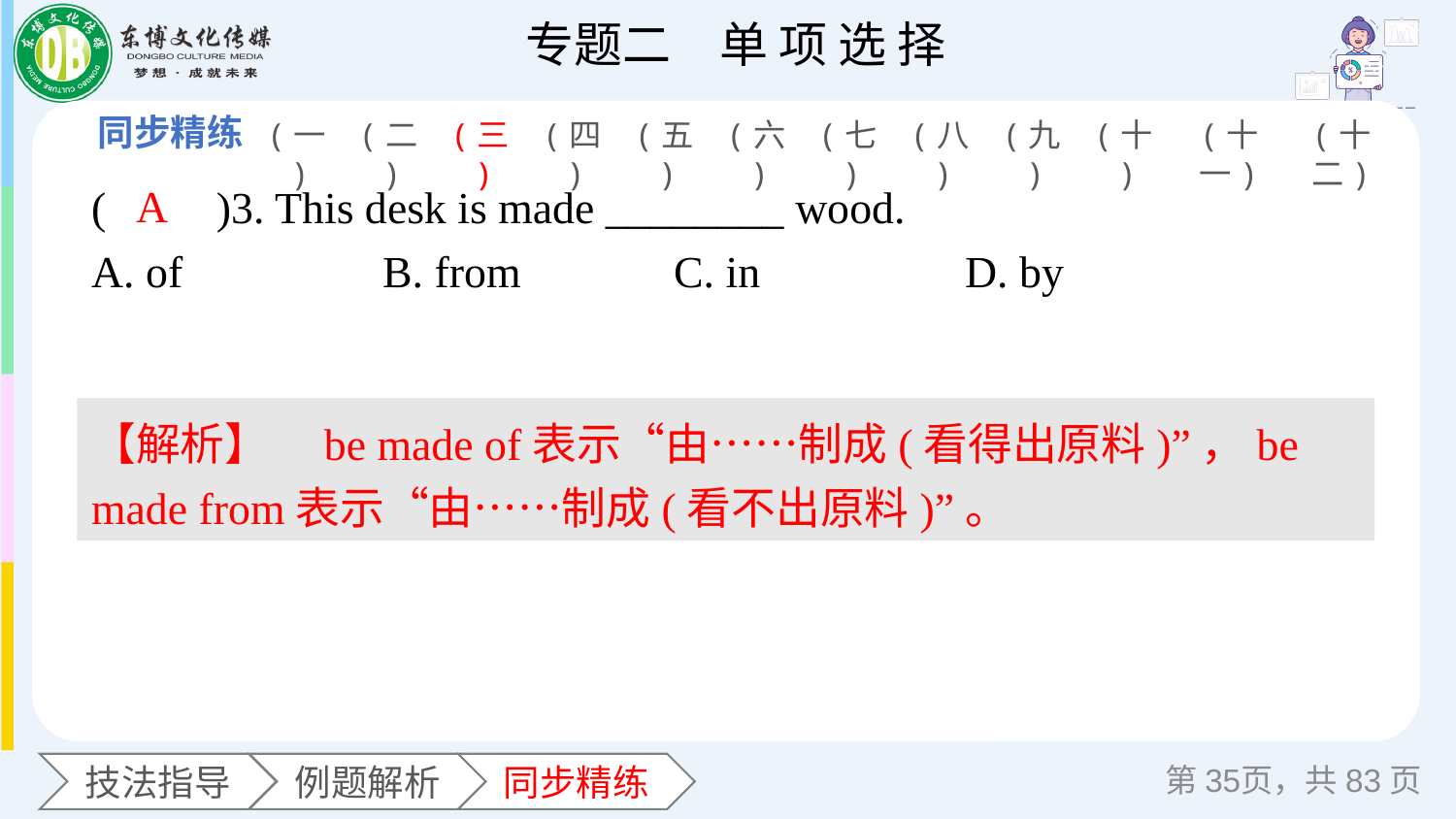

(一)
(二)
(三)
(四)
(五)
(六)
(七)
(八)
(九)
(十)
(十一)
(十二)
(　　)3. This desk is made ________ wood.
A. of    		B. from    	C. in    		D. by
A
【解析】　be made of表示“由……制成(看得出原料)”，be made from表示“由……制成(看不出原料)”。
第35页，共83页